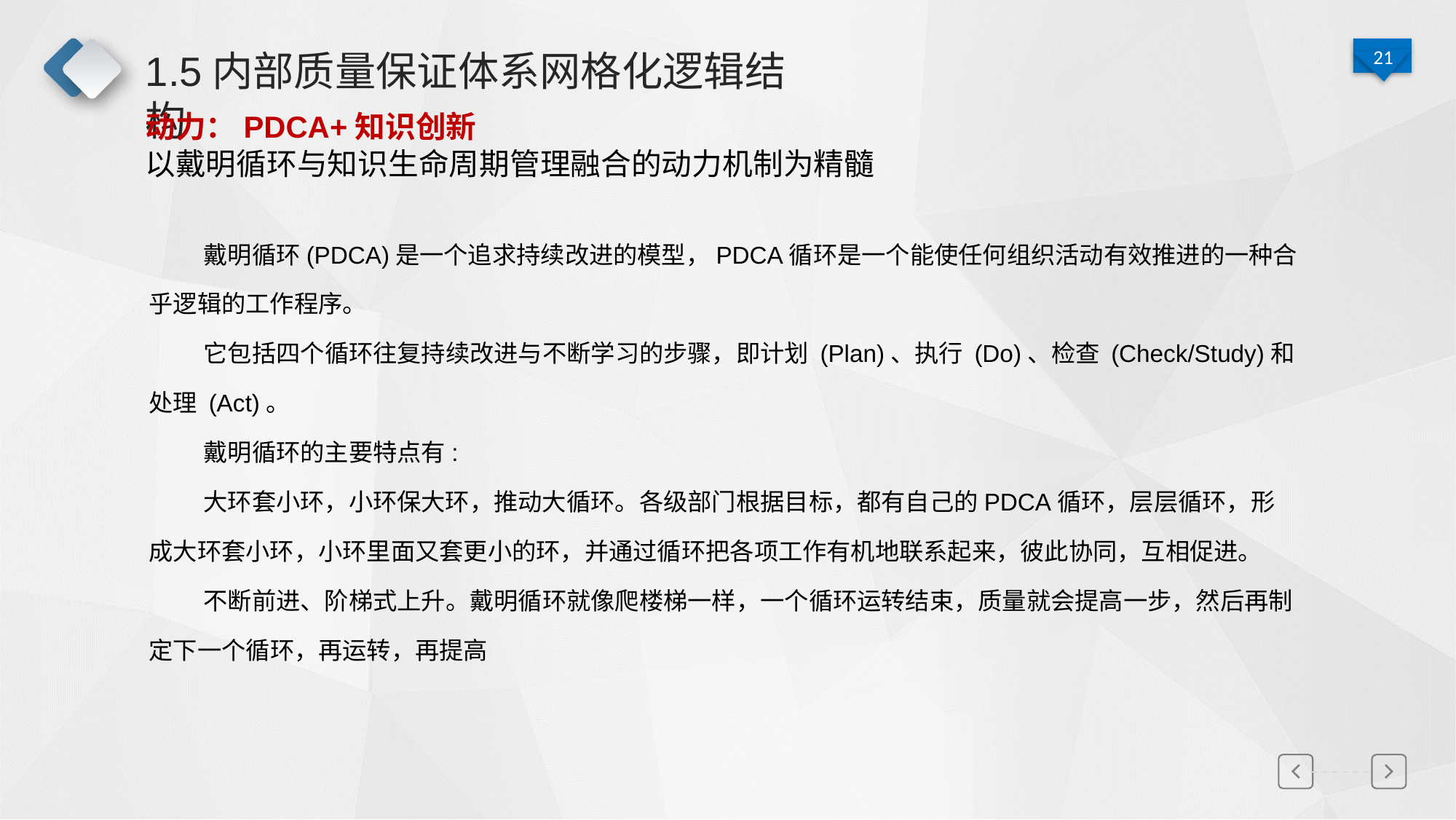

# 1.5内部质量保证体系网格化逻辑结构
动力：PDCA+知识创新
以戴明循环与知识生命周期管理融合的动力机制为精髓
戴明循环(PDCA)是一个追求持续改进的模型，PDCA循环是一个能使任何组织活动有效推进的一种合乎逻辑的工作程序。
它包括四个循环往复持续改进与不断学习的步骤，即计划 (Plan)、执行 (Do)、检查 (Check/Study)和处理 (Act)。
戴明循环的主要特点有:
大环套小环，小环保大环，推动大循环。各级部门根据目标，都有自己的PDCA循环，层层循环，形成大环套小环，小环里面又套更小的环，并通过循环把各项工作有机地联系起来，彼此协同，互相促进。
不断前进、阶梯式上升。戴明循环就像爬楼梯一样，一个循环运转结束，质量就会提高一步，然后再制定下一个循环，再运转，再提高